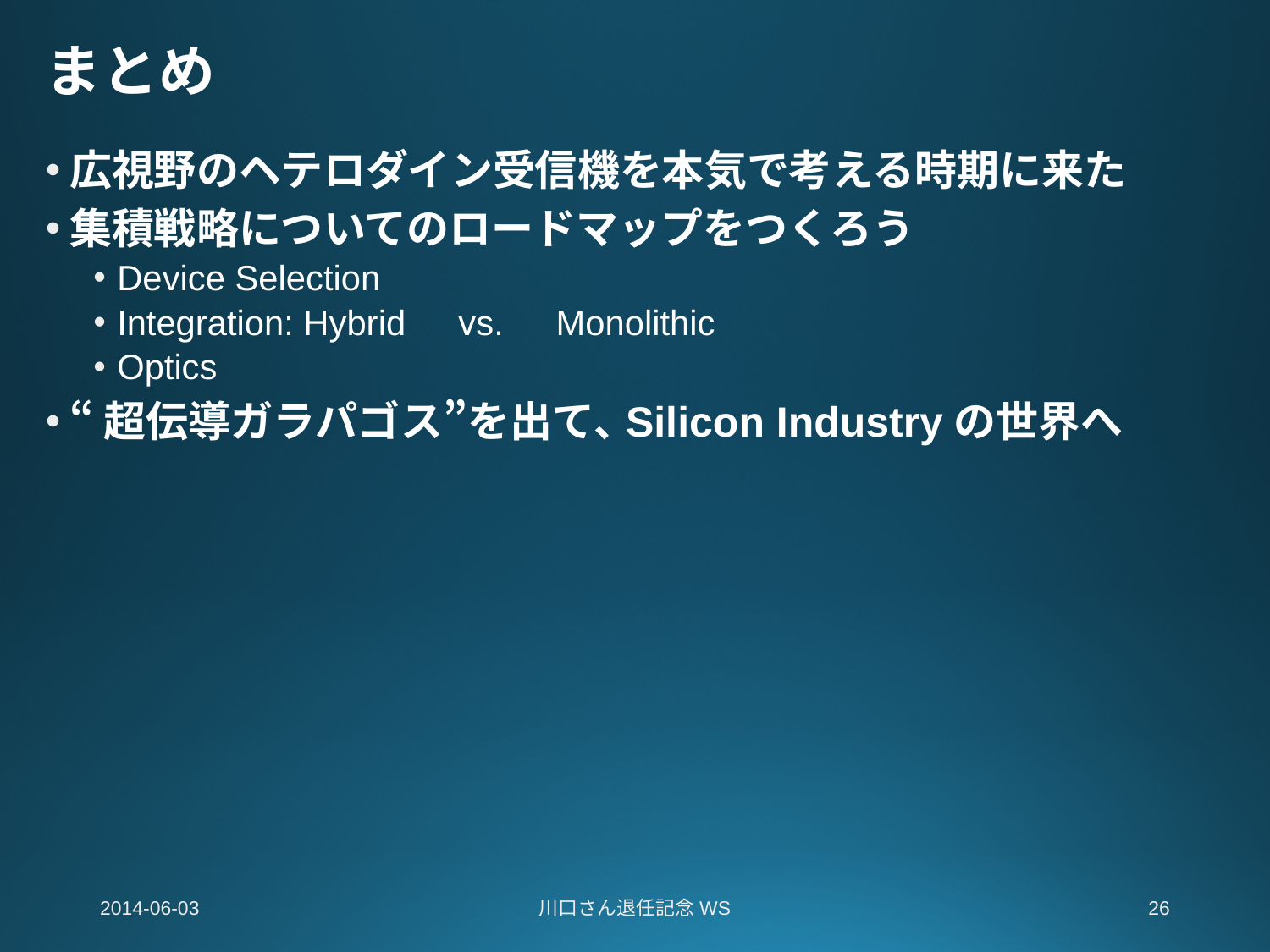

# まとめ
広視野のヘテロダイン受信機を本気で考える時期に来た
集積戦略についてのロードマップをつくろう
Device Selection
Integration: Hybrid　vs.　Monolithic
Optics
“超伝導ガラパゴス”を出て､Silicon Industryの世界へ

2014-06-03
川口さん退任記念WS
26